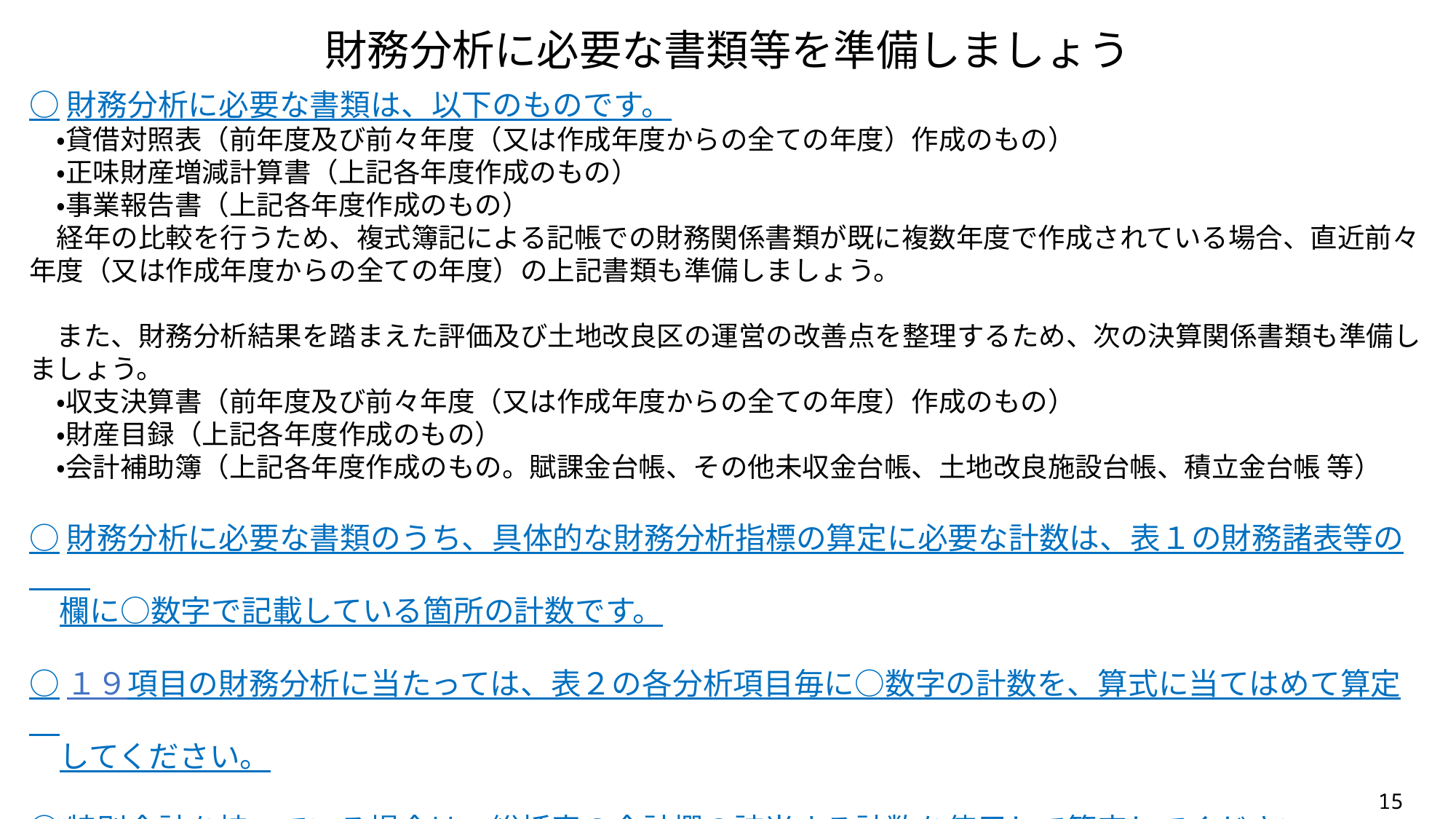

財務分析に必要な書類等を準備しましょう
○財務分析に必要な書類は、以下のものです。
　・貸借対照表（前年度及び前々年度（又は作成年度からの全ての年度）作成のもの）
　・正味財産増減計算書（上記各年度作成のもの）
　・事業報告書（上記各年度作成のもの）
　経年の比較を行うため、複式簿記による記帳での財務関係書類が既に複数年度で作成されている場合、直近前々年度（又は作成年度からの全ての年度）の上記書類も準備しましょう。

　また、財務分析結果を踏まえた評価及び土地改良区の運営の改善点を整理するため、次の決算関係書類も準備しましょう。
　・収支決算書（前年度及び前々年度（又は作成年度からの全ての年度）作成のもの）
　・財産目録（上記各年度作成のもの）
　・会計補助簿（上記各年度作成のもの。賦課金台帳、その他未収金台帳、土地改良施設台帳、積立金台帳 等）

○財務分析に必要な書類のうち、具体的な財務分析指標の算定に必要な計数は、表１の財務諸表等の
　欄に○数字で記載している箇所の計数です。

○１９項目の財務分析に当たっては、表２の各分析項目毎に○数字の計数を、算式に当てはめて算定
　してください。

○特別会計を持っている場合は、総括表の合計欄の該当する計数を使用して算定してください。
15